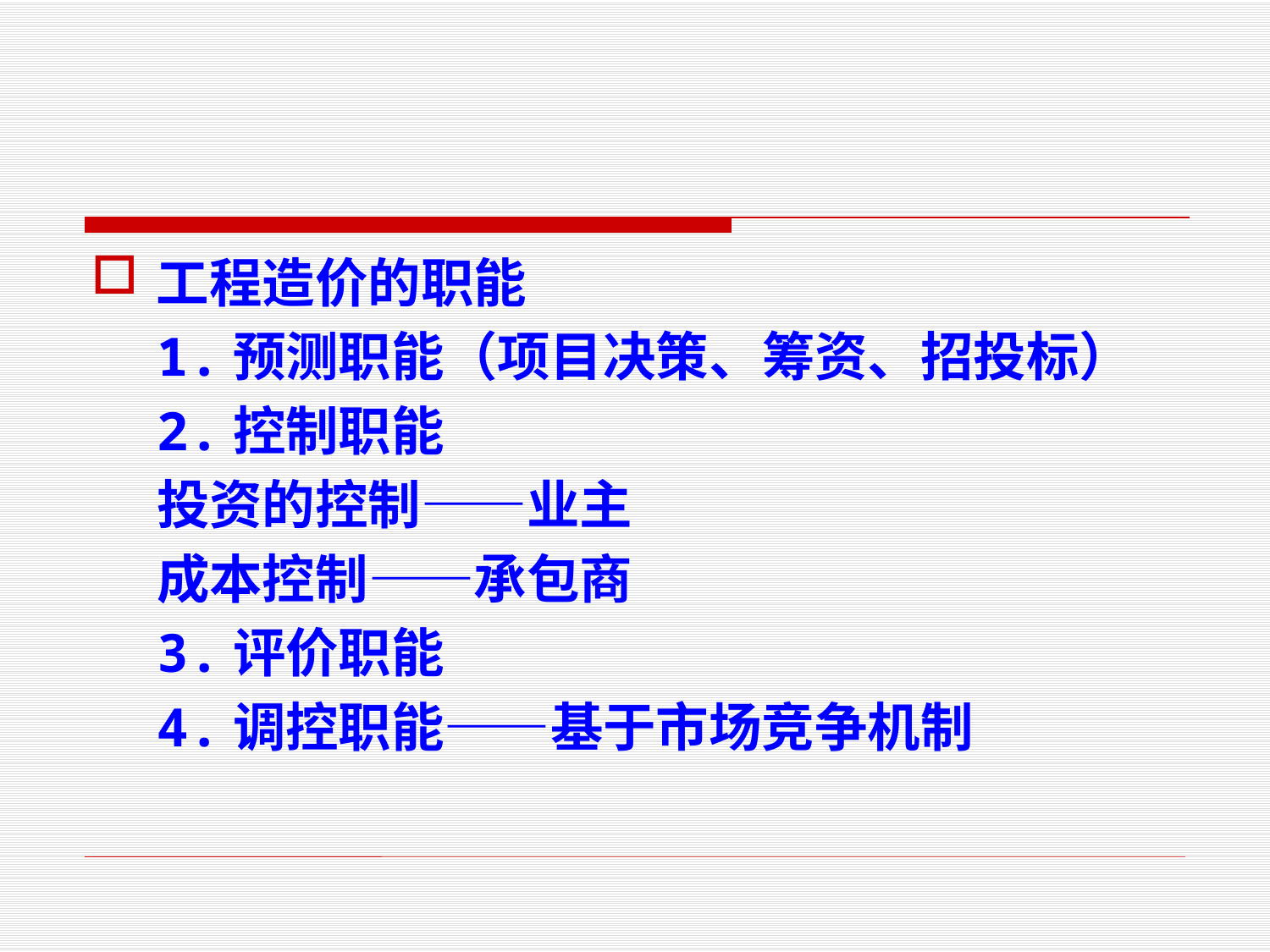

#
工程造价的职能
1.预测职能（项目决策、筹资、招投标）
2.控制职能
投资的控制——业主
成本控制——承包商
3.评价职能
4.调控职能——基于市场竞争机制